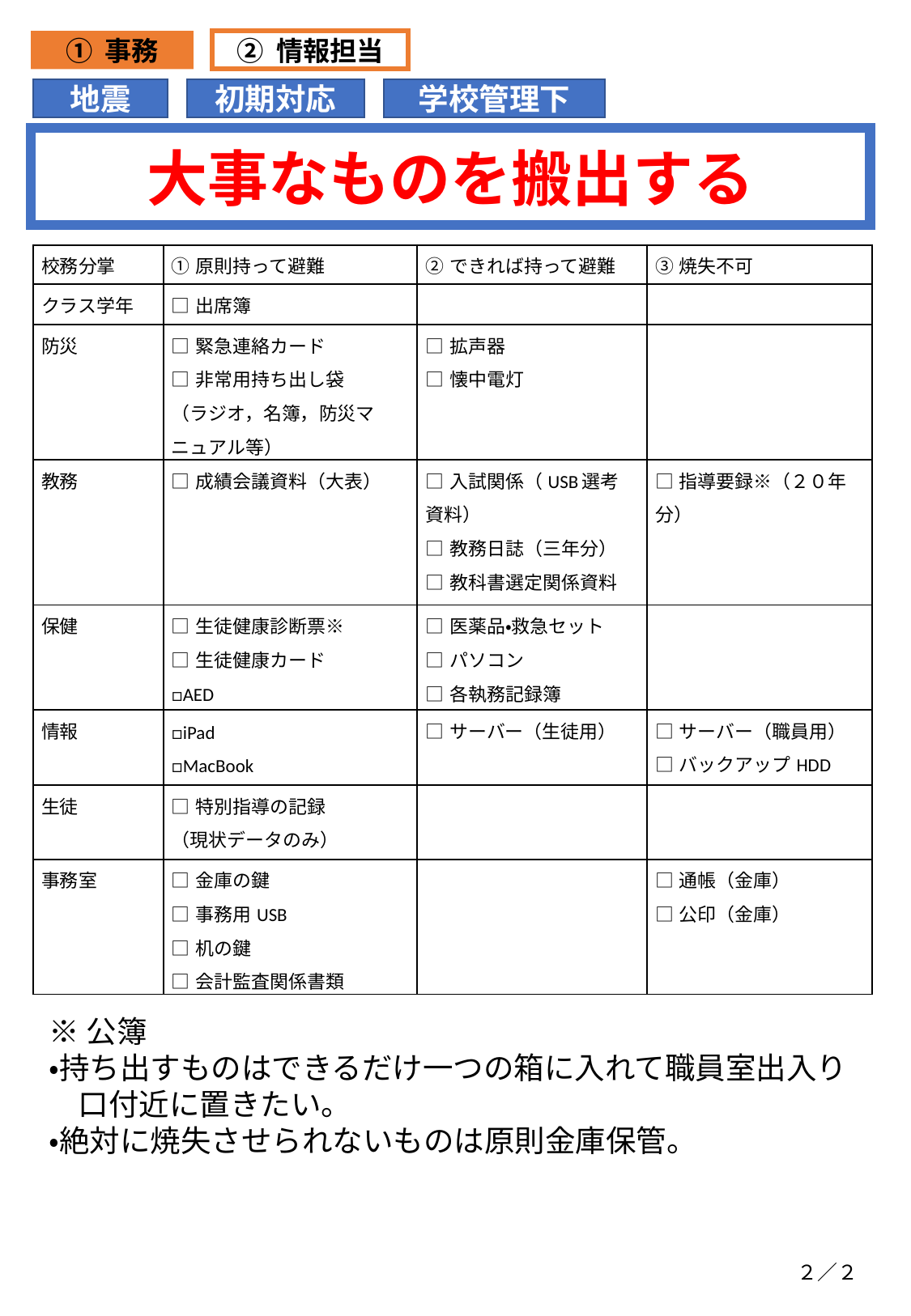

① 事務
② 情報担当
地震
初期対応
学校管理下
大事なものを搬出する
| 校務分掌 | ①原則持って避難 | ②できれば持って避難 | ③焼失不可 |
| --- | --- | --- | --- |
| クラス学年 | □出席簿 |  |  |
| 防災 | □緊急連絡カード □非常用持ち出し袋 （ラジオ，名簿，防災マニュアル等） | □拡声器 □懐中電灯 |  |
| 教務 | □成績会議資料（大表） | □入試関係（USB選考資料） □教務日誌（三年分） □教科書選定関係資料 | □指導要録※（２０年分） |
| 保健 | □生徒健康診断票※ □生徒健康カード □AED | □医薬品・救急セット □パソコン □各執務記録簿 |  |
| 情報 | □iPad □MacBook | □サーバー（生徒用） | □サーバー（職員用） □バックアップHDD |
| 生徒 | □特別指導の記録 （現状データのみ） |  |  |
| 事務室 | □金庫の鍵 □事務用USB □机の鍵 □会計監査関係書類 |  | □通帳（金庫） □公印（金庫） |
※公簿
・持ち出すものはできるだけ一つの箱に入れて職員室出入り口付近に置きたい。
・絶対に焼失させられないものは原則金庫保管。
２／２